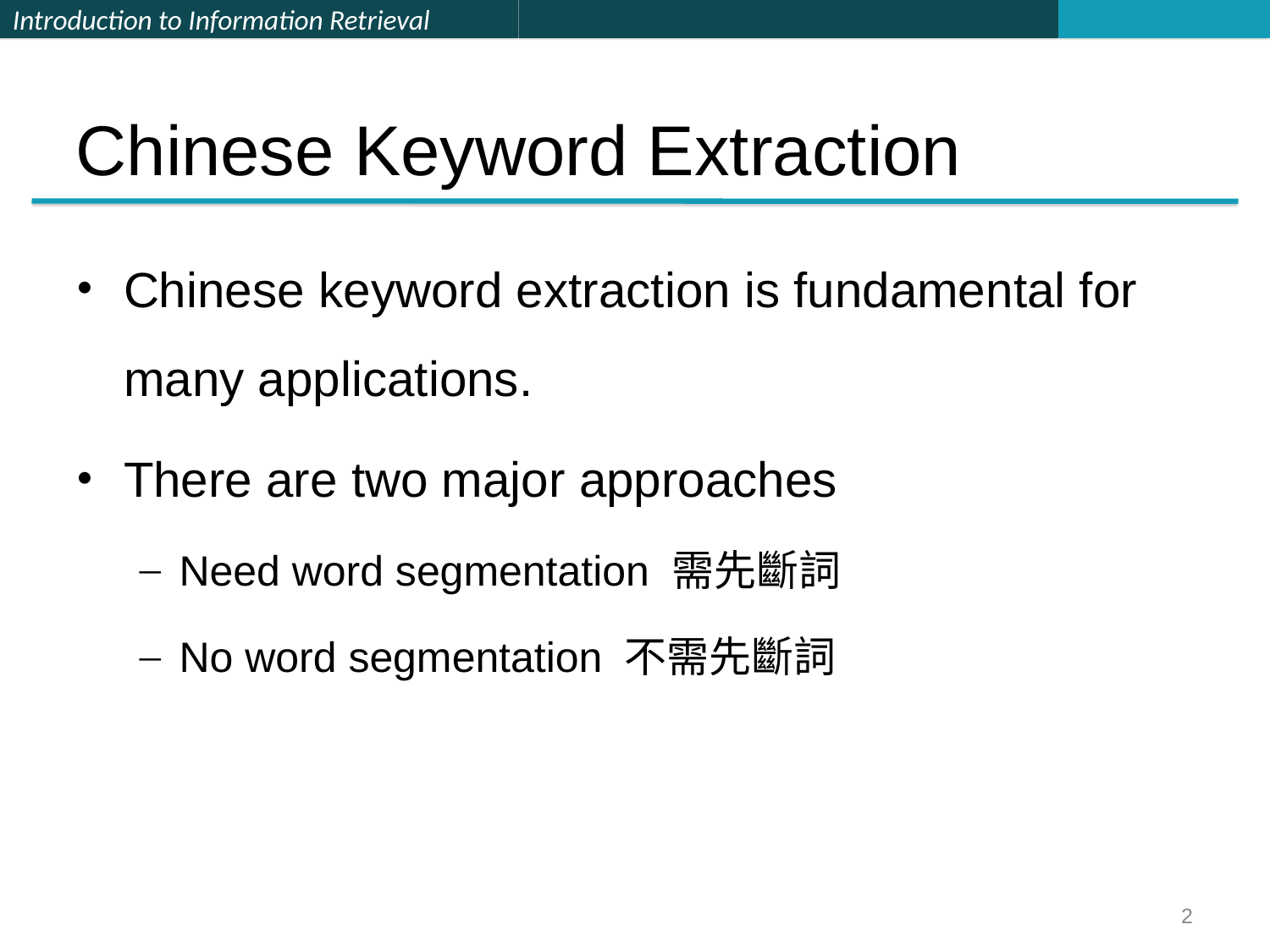

# Chinese Keyword Extraction
Chinese keyword extraction is fundamental for many applications.
There are two major approaches
Need word segmentation 需先斷詞
No word segmentation 不需先斷詞

2